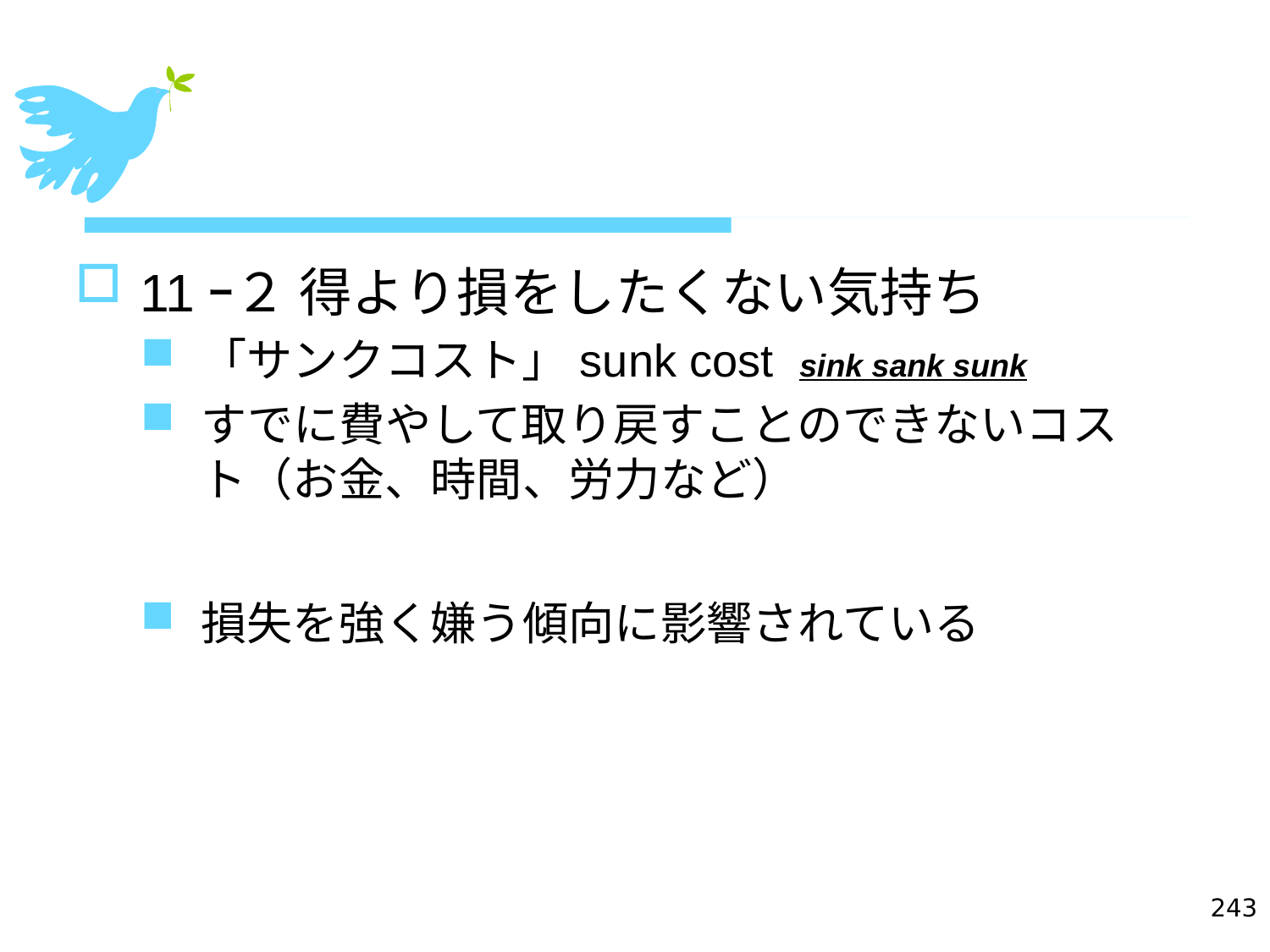

#
11ｰ２ 得より損をしたくない気持ち
「サンクコスト」sunk cost  sink sank sunk
すでに費やして取り戻すことのできないコスト（お金、時間、労力など）

損失を強く嫌う傾向に影響されている

243